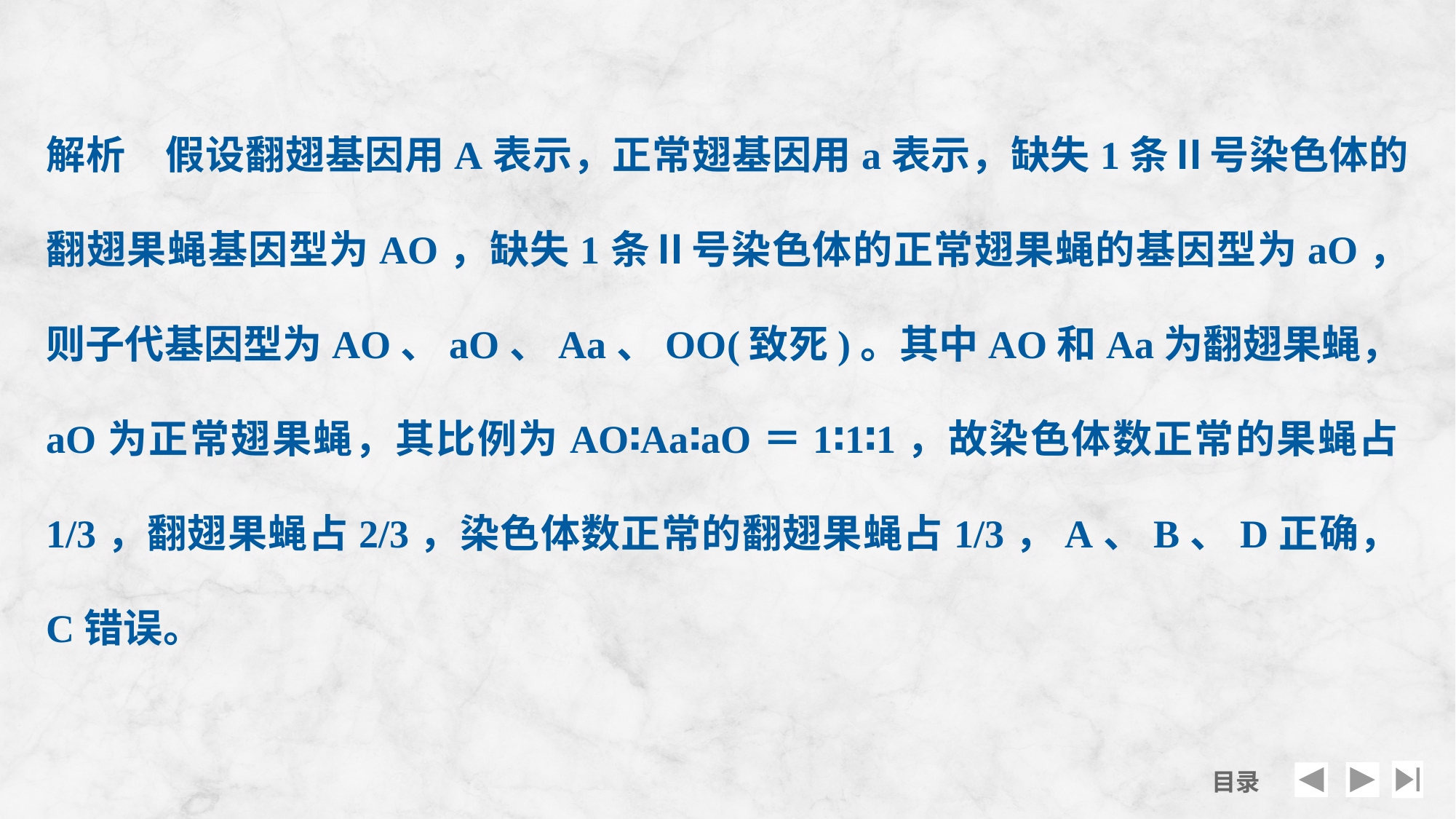

解析　假设翻翅基因用A表示，正常翅基因用a表示，缺失1条Ⅱ号染色体的翻翅果蝇基因型为AO，缺失1条Ⅱ号染色体的正常翅果蝇的基因型为aO，则子代基因型为AO、aO、Aa、OO(致死)。其中AO和Aa为翻翅果蝇，aO为正常翅果蝇，其比例为AO∶Aa∶aO＝1∶1∶1，故染色体数正常的果蝇占1/3，翻翅果蝇占2/3，染色体数正常的翻翅果蝇占1/3，A、B、D正确，C错误。